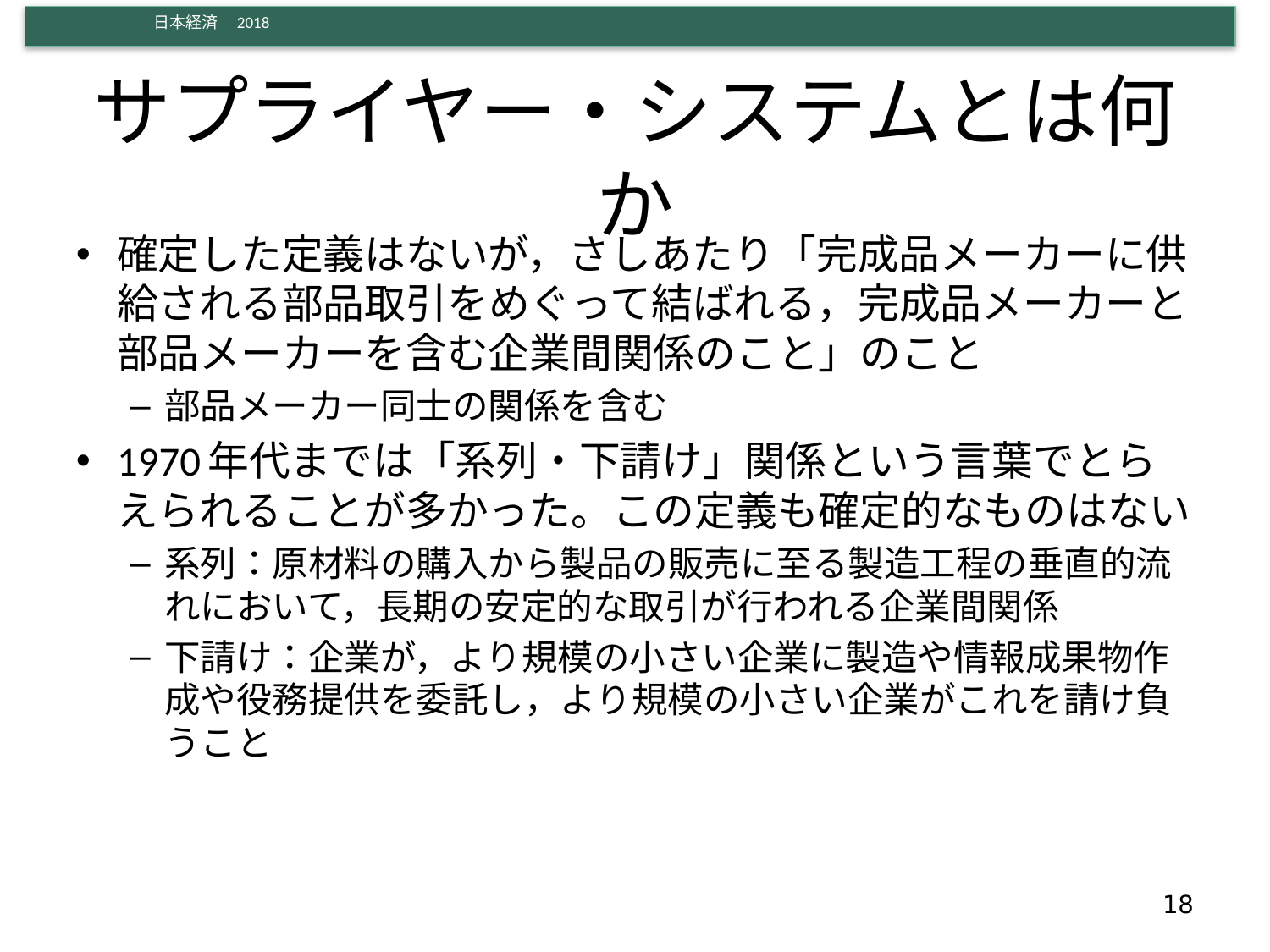

# サプライヤー・システムとは何か
確定した定義はないが，さしあたり「完成品メーカーに供給される部品取引をめぐって結ばれる，完成品メーカーと部品メーカーを含む企業間関係のこと」のこと
部品メーカー同士の関係を含む
1970年代までは「系列・下請け」関係という言葉でとらえられることが多かった。この定義も確定的なものはない
系列：原材料の購入から製品の販売に至る製造工程の垂直的流れにおいて，長期の安定的な取引が行われる企業間関係
下請け：企業が，より規模の小さい企業に製造や情報成果物作成や役務提供を委託し，より規模の小さい企業がこれを請け負うこと
18